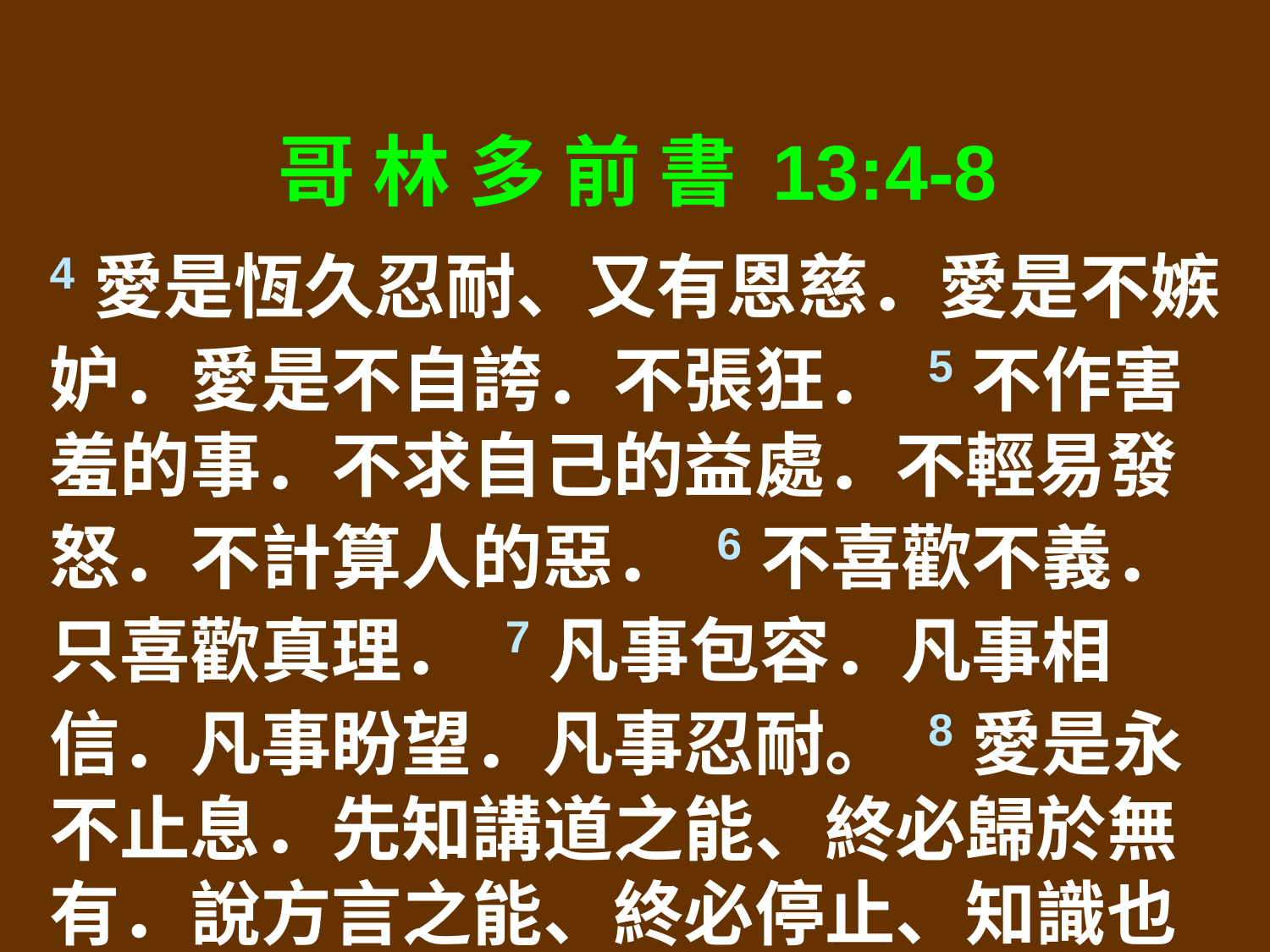

哥 林 多 前 書 13:4-8
4愛是恆久忍耐、又有恩慈．愛是不嫉妒．愛是不自誇．不張狂． 5不作害羞的事．不求自己的益處．不輕易發怒．不計算人的惡． 6不喜歡不義．只喜歡真理． 7凡事包容．凡事相信．凡事盼望．凡事忍耐。 8愛是永不止息．先知講道之能、終必歸於無有．說方言之能、終必停止、知識也終必歸於無有。